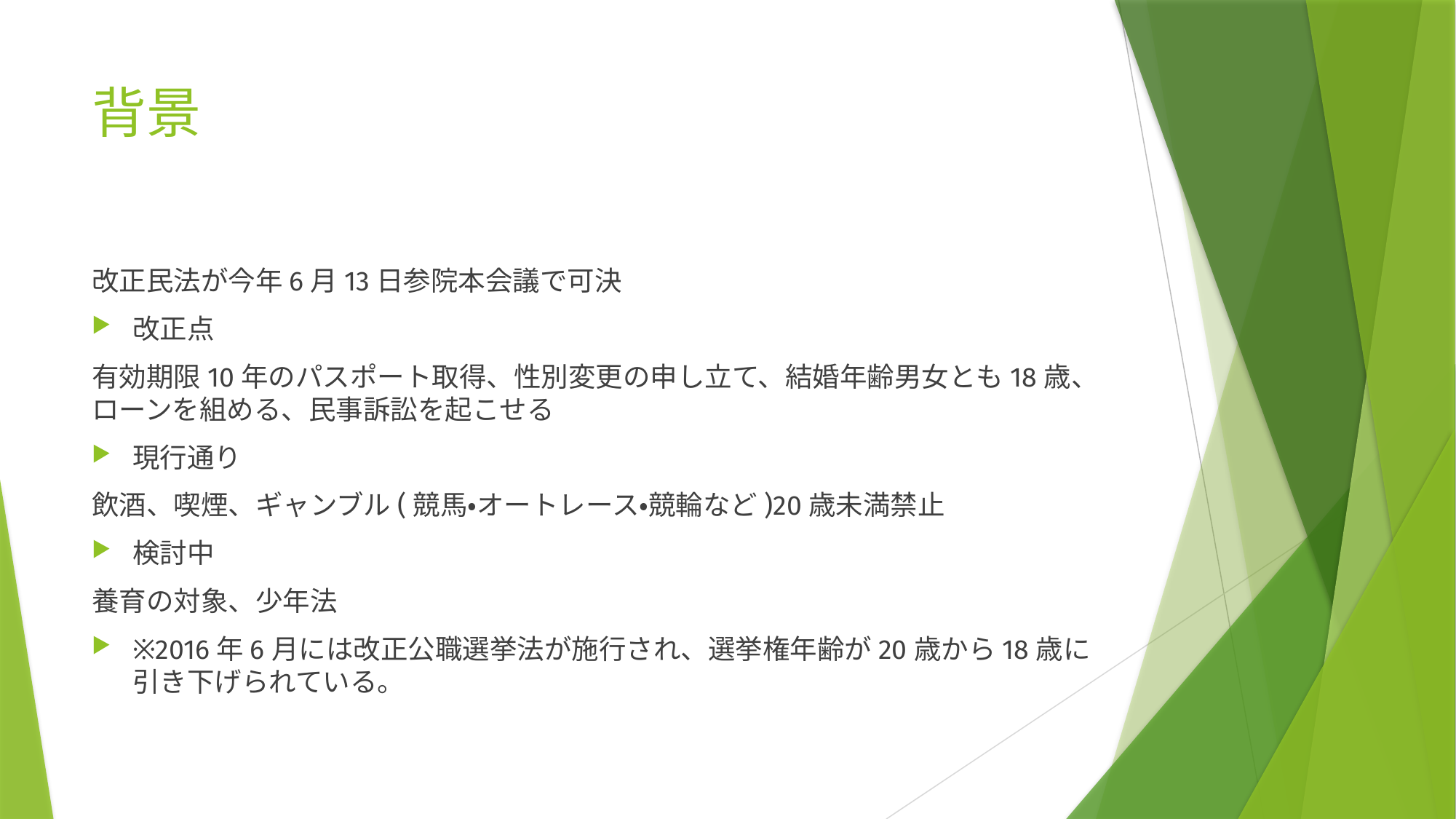

# 背景
改正民法が今年6月13日参院本会議で可決
改正点
有効期限10年のパスポート取得、性別変更の申し立て、結婚年齢男女とも18歳、ローンを組める、民事訴訟を起こせる
現行通り
飲酒、喫煙、ギャンブル(競馬・オートレース・競輪など)20歳未満禁止
検討中
養育の対象、少年法
※2016年6月には改正公職選挙法が施行され、選挙権年齢が20歳から18歳に引き下げられている。